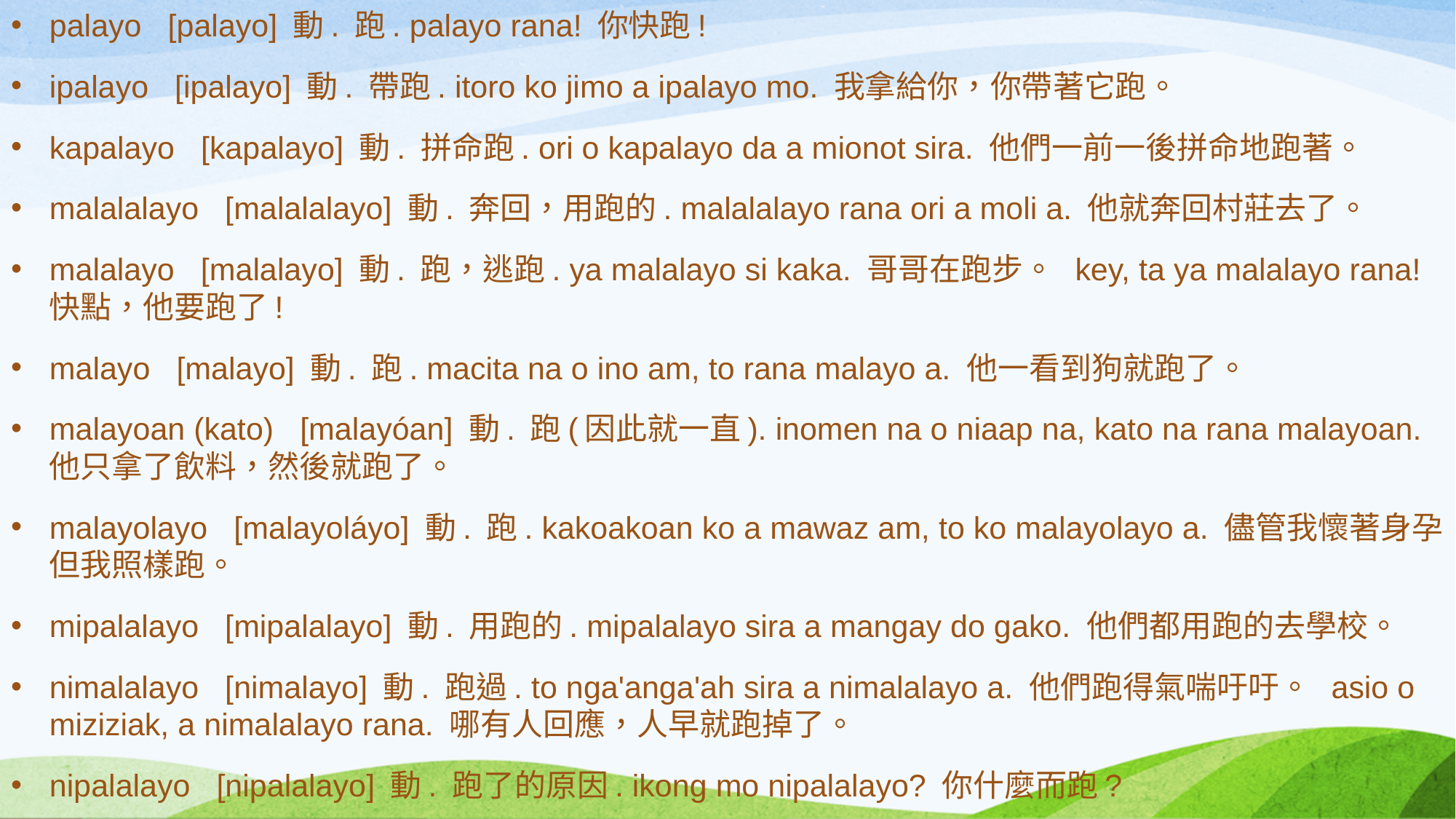

palayo   [palayo] 動. 跑. palayo rana! 你快跑!
ipalayo   [ipalayo] 動. 帶跑. itoro ko jimo a ipalayo mo. 我拿給你，你帶著它跑。
kapalayo   [kapalayo] 動. 拼命跑. ori o kapalayo da a mionot sira. 他們一前一後拼命地跑著。
malalalayo   [malalalayo] 動. 奔回，用跑的. malalalayo rana ori a moli a. 他就奔回村莊去了。
malalayo   [malalayo] 動. 跑，逃跑. ya malalayo si kaka. 哥哥在跑步。  key, ta ya malalayo rana! 快點，他要跑了!
malayo   [malayo] 動. 跑. macita na o ino am, to rana malayo a. 他一看到狗就跑了。
malayoan (kato)   [malayóan] 動. 跑(因此就一直). inomen na o niaap na, kato na rana malayoan. 他只拿了飲料，然後就跑了。
malayolayo   [malayoláyo] 動. 跑. kakoakoan ko a mawaz am, to ko malayolayo a. 儘管我懷著身孕，但我照樣跑。
mipalalayo   [mipalalayo] 動. 用跑的. mipalalayo sira a mangay do gako. 他們都用跑的去學校。
nimalalayo   [nimalayo] 動. 跑過. to nga'anga'ah sira a nimalalayo a. 他們跑得氣喘吁吁。  asio o miziziak, a nimalalayo rana. 哪有人回應，人早就跑掉了。
nipalalayo   [nipalalayo] 動. 跑了的原因. ikong mo nipalalayo? 你什麼而跑?